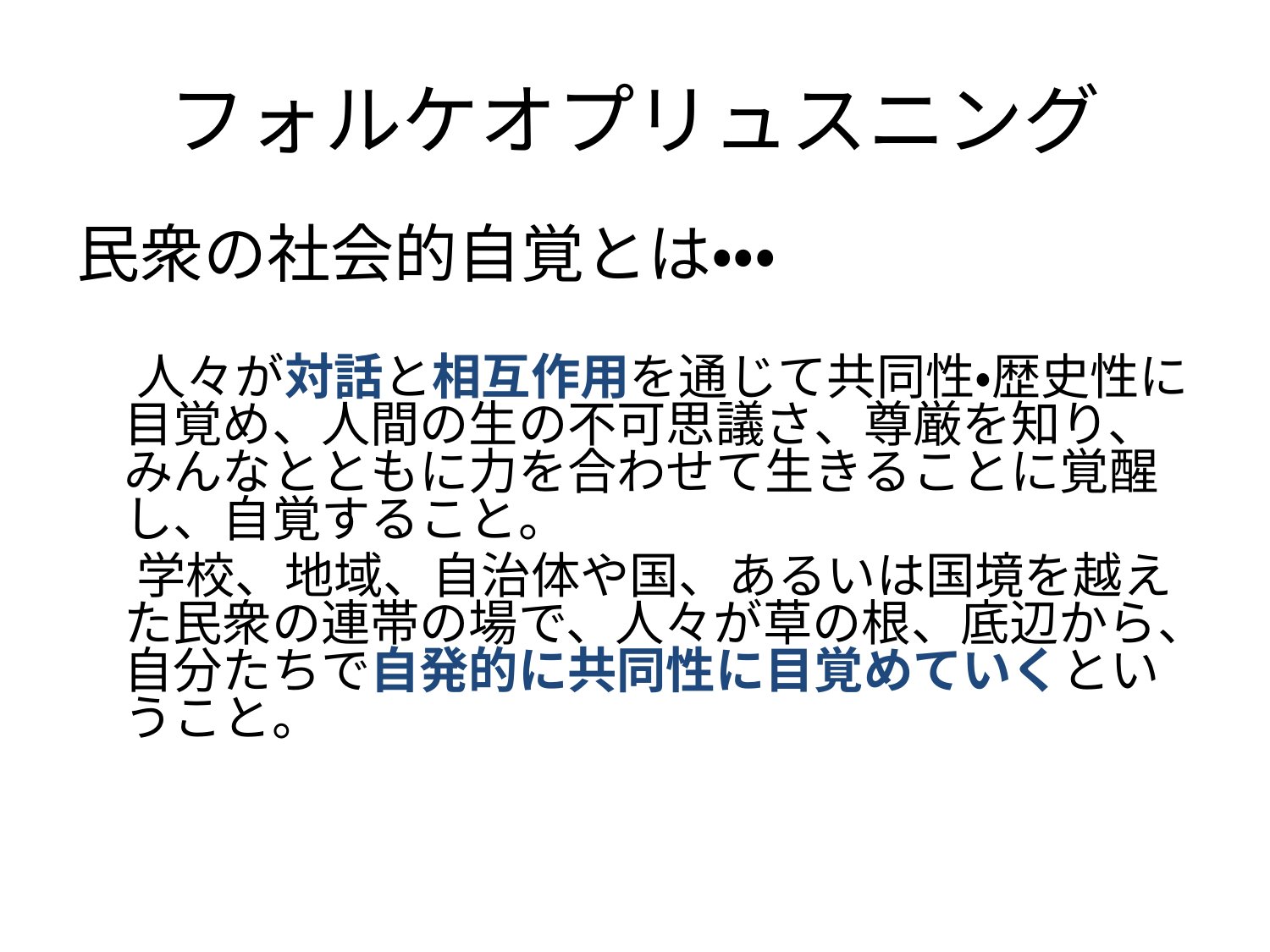

# フォルケオプリュスニング
民衆の社会的自覚とは・・・

　 人々が対話と相互作用を通じて共同性・歴史性に目覚め、人間の生の不可思議さ、尊厳を知り、みんなとともに力を合わせて生きることに覚醒し、自覚すること。
　 学校、地域、自治体や国、あるいは国境を越えた民衆の連帯の場で、人々が草の根、底辺から、自分たちで自発的に共同性に目覚めていくということ。